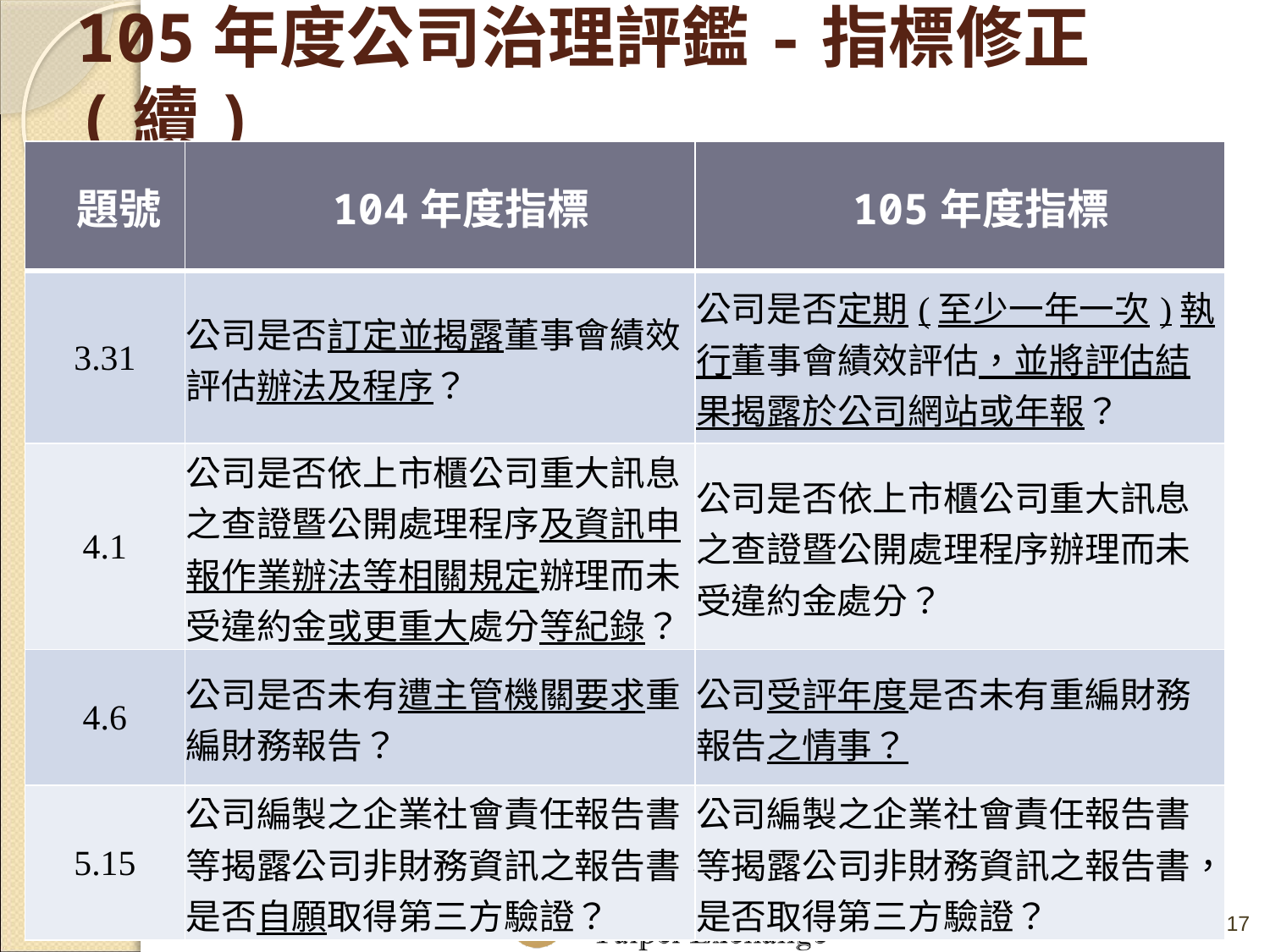

# 105年度公司治理評鑑-指標修正(續)
| 題號 | 104年度指標 | 105年度指標 |
| --- | --- | --- |
| 3.31 | 公司是否訂定並揭露董事會績效評估辦法及程序？ | 公司是否定期(至少一年一次)執行董事會績效評估，並將評估結果揭露於公司網站或年報？ |
| 4.1 | 公司是否依上市櫃公司重大訊息之查證暨公開處理程序及資訊申報作業辦法等相關規定辦理而未受違約金或更重大處分等紀錄？ | 公司是否依上市櫃公司重大訊息之查證暨公開處理程序辦理而未受違約金處分？ |
| 4.6 | 公司是否未有遭主管機關要求重編財務報告？ | 公司受評年度是否未有重編財務報告之情事？ |
| 5.15 | 公司編製之企業社會責任報告書等揭露公司非財務資訊之報告書，是否自願取得第三方驗證？ | 公司編製之企業社會責任報告書等揭露公司非財務資訊之報告書，是否取得第三方驗證？ |

17